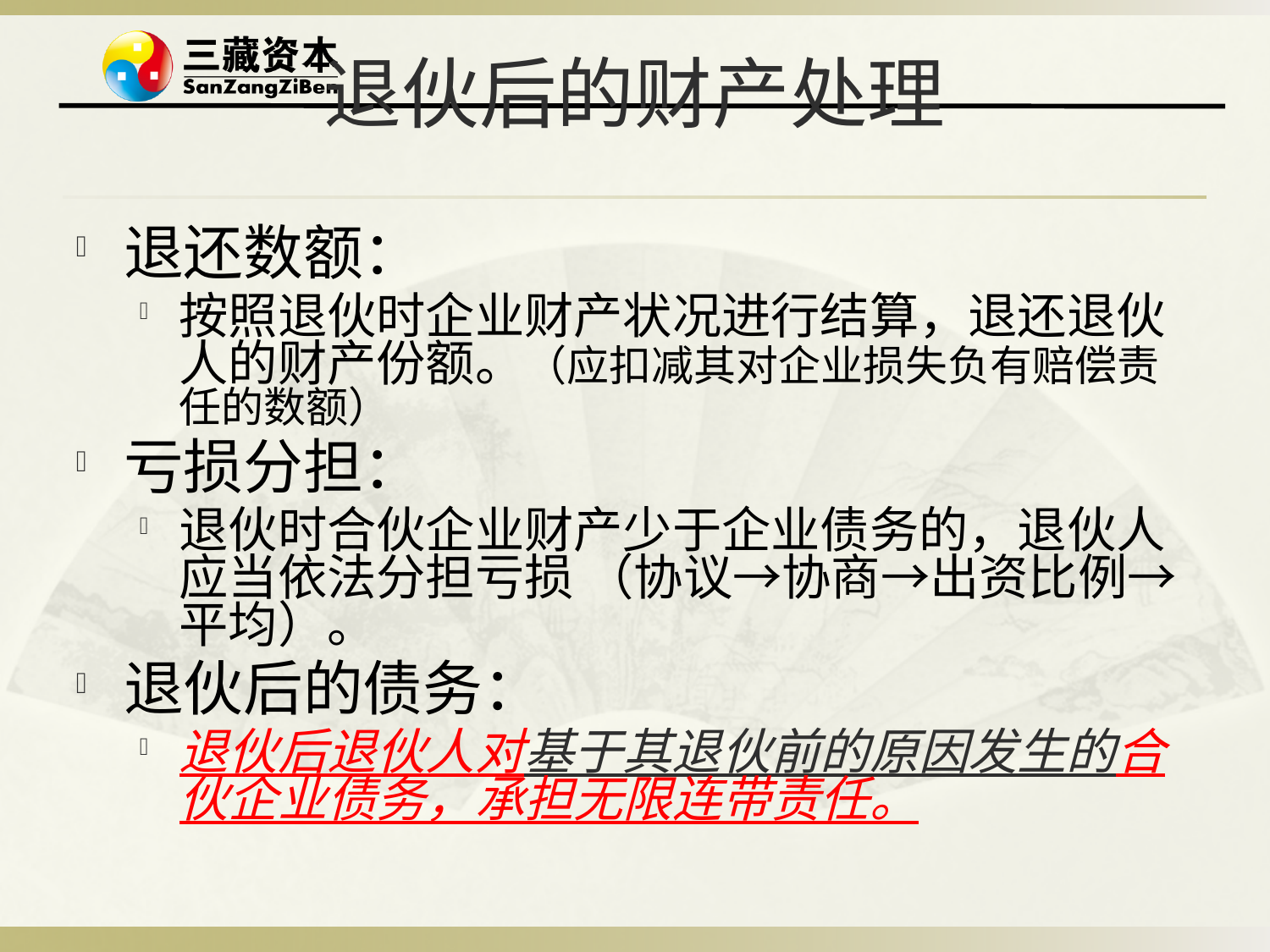

# 退伙后的财产处理
退还数额：
按照退伙时企业财产状况进行结算，退还退伙人的财产份额。（应扣减其对企业损失负有赔偿责任的数额）
亏损分担：
退伙时合伙企业财产少于企业债务的，退伙人应当依法分担亏损 （协议→协商→出资比例→平均）。
退伙后的债务：
退伙后退伙人对基于其退伙前的原因发生的合伙企业债务，承担无限连带责任。